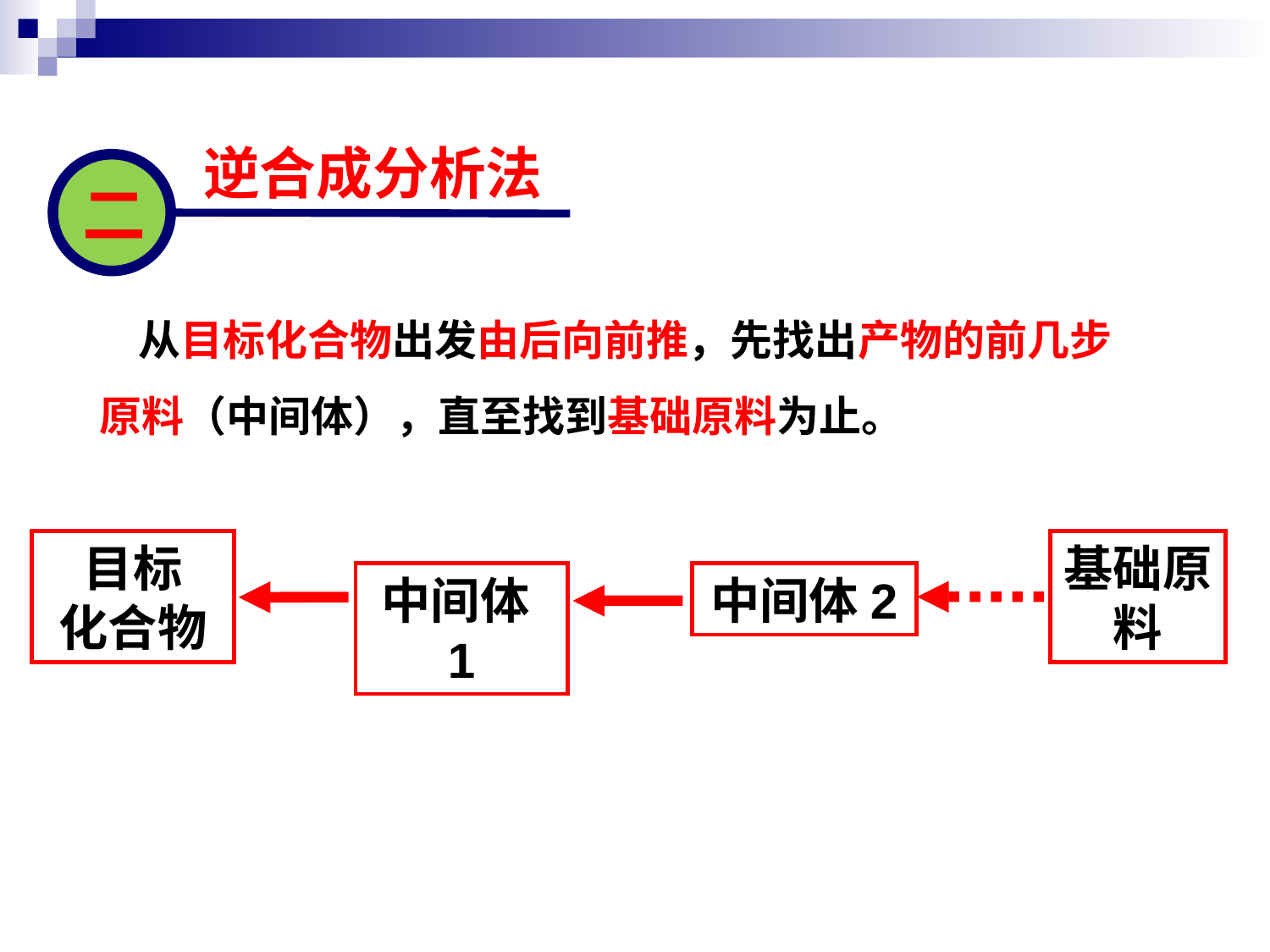

逆合成分析法
二
   从目标化合物出发由后向前推，先找出产物的前几步原料（中间体），直至找到基础原料为止。
教材分析
课程分析
学情分析
内容分析

教学重点
教学目标
教学难点

目标
化合物
基础原料

中间体1
中间体2